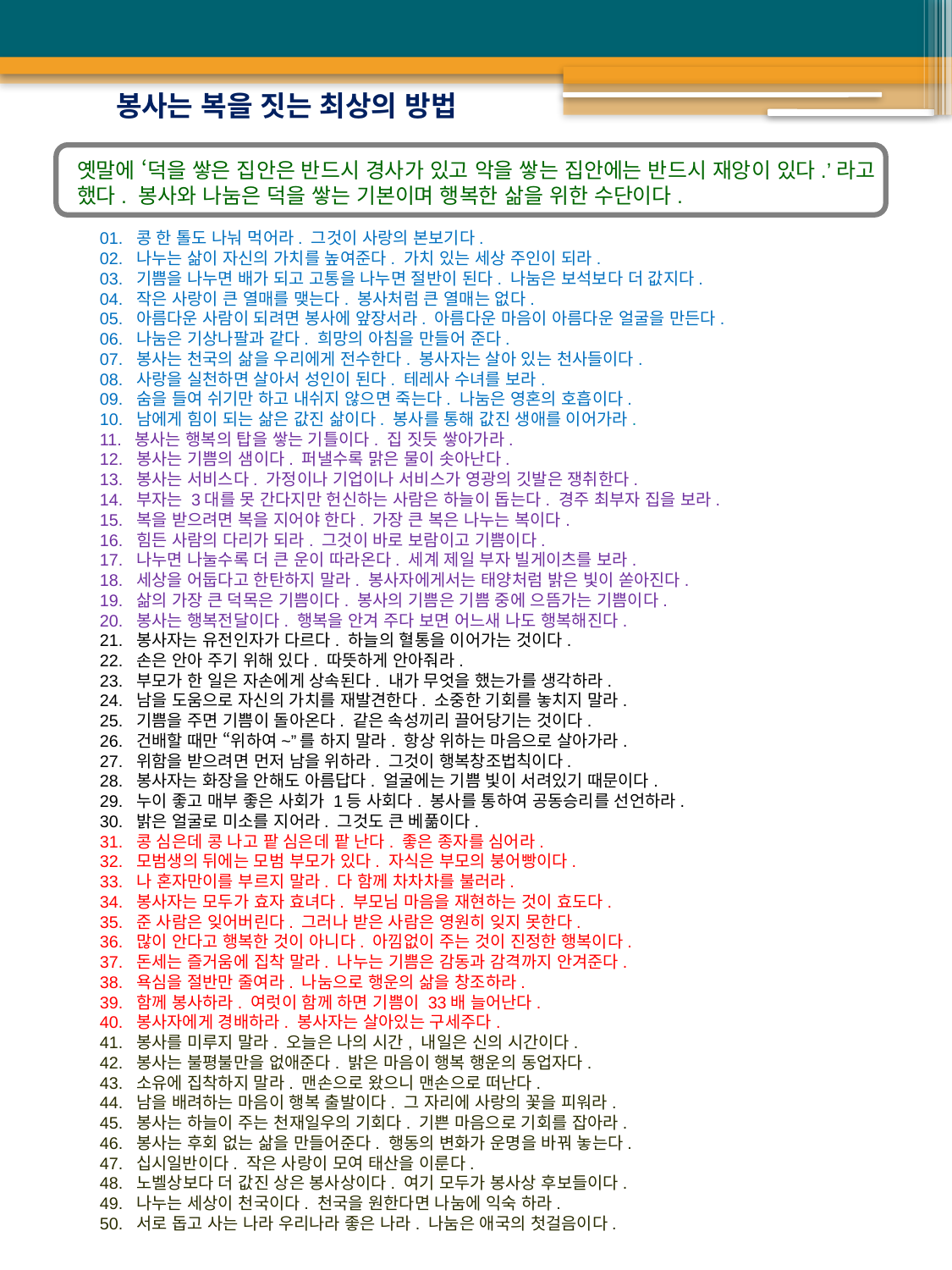

봉사는 복을 짓는 최상의 방법

옛말에 ‘덕을 쌓은 집안은 반드시 경사가 있고 악을 쌓는 집안에는 반드시 재앙이 있다.’라고 했다. 봉사와 나눔은 덕을 쌓는 기본이며 행복한 삶을 위한 수단이다.
01.  콩 한 톨도 나눠 먹어라. 그것이 사랑의 본보기다.
02.  나누는 삶이 자신의 가치를 높여준다. 가치 있는 세상 주인이 되라.
03.  기쁨을 나누면 배가 되고 고통을 나누면 절반이 된다. 나눔은 보석보다 더 값지다.
04.  작은 사랑이 큰 열매를 맺는다. 봉사처럼 큰 열매는 없다.
05.  아름다운 사람이 되려면 봉사에 앞장서라. 아름다운 마음이 아름다운 얼굴을 만든다.
06.  나눔은 기상나팔과 같다. 희망의 아침을 만들어 준다.
07.  봉사는 천국의 삶을 우리에게 전수한다. 봉사자는 살아 있는 천사들이다.
08.  사랑을 실천하면 살아서 성인이 된다. 테레사 수녀를 보라.
09.  숨을 들여 쉬기만 하고 내쉬지 않으면 죽는다. 나눔은 영혼의 호흡이다.
10.  남에게 힘이 되는 삶은 값진 삶이다. 봉사를 통해 값진 생애를 이어가라.
11.  봉사는 행복의 탑을 쌓는 기틀이다. 집 짓듯 쌓아가라.
12.  봉사는 기쁨의 샘이다. 퍼낼수록 맑은 물이 솟아난다.
13.  봉사는 서비스다. 가정이나 기업이나 서비스가 영광의 깃발은 쟁취한다.
14.  부자는 3대를 못 간다지만 헌신하는 사람은 하늘이 돕는다. 경주 최부자 집을 보라.
15.  복을 받으려면 복을 지어야 한다. 가장 큰 복은 나누는 복이다.
16.  힘든 사람의 다리가 되라. 그것이 바로 보람이고 기쁨이다.
17.  나누면 나눌수록 더 큰 운이 따라온다. 세계 제일 부자 빌게이츠를 보라.
18.  세상을 어둡다고 한탄하지 말라. 봉사자에게서는 태양처럼 밝은 빛이 쏟아진다.
19.  삶의 가장 큰 덕목은 기쁨이다. 봉사의 기쁨은 기쁨 중에 으뜸가는 기쁨이다.
20.  봉사는 행복전달이다. 행복을 안겨 주다 보면 어느새 나도 행복해진다.
21.  봉사자는 유전인자가 다르다. 하늘의 혈통을 이어가는 것이다.
22.  손은 안아 주기 위해 있다. 따뜻하게 안아줘라.
23.  부모가 한 일은 자손에게 상속된다. 내가 무엇을 했는가를 생각하라.
24.  남을 도움으로 자신의 가치를 재발견한다. 소중한 기회를 놓치지 말라.
25.  기쁨을 주면 기쁨이 돌아온다. 같은 속성끼리 끌어당기는 것이다.
26.  건배할 때만 “위하여~”를 하지 말라. 항상 위하는 마음으로 살아가라.
27.  위함을 받으려면 먼저 남을 위하라. 그것이 행복창조법칙이다.
28.  봉사자는 화장을 안해도 아름답다. 얼굴에는 기쁨 빛이 서려있기 때문이다.
29.  누이 좋고 매부 좋은 사회가 1등 사회다. 봉사를 통하여 공동승리를 선언하라.
30.  밝은 얼굴로 미소를 지어라. 그것도 큰 베풂이다.
31.  콩 심은데 콩 나고 팥 심은데 팥 난다. 좋은 종자를 심어라.
32.  모범생의 뒤에는 모범 부모가 있다. 자식은 부모의 붕어빵이다.
33.  나 혼자만이를 부르지 말라. 다 함께 차차차를 불러라.
34.  봉사자는 모두가 효자 효녀다. 부모님 마음을 재현하는 것이 효도다.
35.  준 사람은 잊어버린다. 그러나 받은 사람은 영원히 잊지 못한다.
36.  많이 안다고 행복한 것이 아니다. 아낌없이 주는 것이 진정한 행복이다.
37.  돈세는 즐거움에 집착 말라. 나누는 기쁨은 감동과 감격까지 안겨준다.
38.  욕심을 절반만 줄여라. 나눔으로 행운의 삶을 창조하라.
39.  함께 봉사하라. 여럿이 함께 하면 기쁨이 33배 늘어난다.
40.  봉사자에게 경배하라. 봉사자는 살아있는 구세주다.
41.  봉사를 미루지 말라. 오늘은 나의 시간, 내일은 신의 시간이다.
42.  봉사는 불평불만을 없애준다. 밝은 마음이 행복 행운의 동업자다.
43.  소유에 집착하지 말라. 맨손으로 왔으니 맨손으로 떠난다.
44.  남을 배려하는 마음이 행복 출발이다. 그 자리에 사랑의 꽃을 피워라.
45.  봉사는 하늘이 주는 천재일우의 기회다. 기쁜 마음으로 기회를 잡아라.
46.  봉사는 후회 없는 삶을 만들어준다. 행동의 변화가 운명을 바꿔 놓는다.
47.  십시일반이다. 작은 사랑이 모여 태산을 이룬다.
48.  노벨상보다 더 값진 상은 봉사상이다. 여기 모두가 봉사상 후보들이다.
49.  나누는 세상이 천국이다. 천국을 원한다면 나눔에 익숙 하라.
50.  서로 돕고 사는 나라 우리나라 좋은 나라. 나눔은 애국의 첫걸음이다.